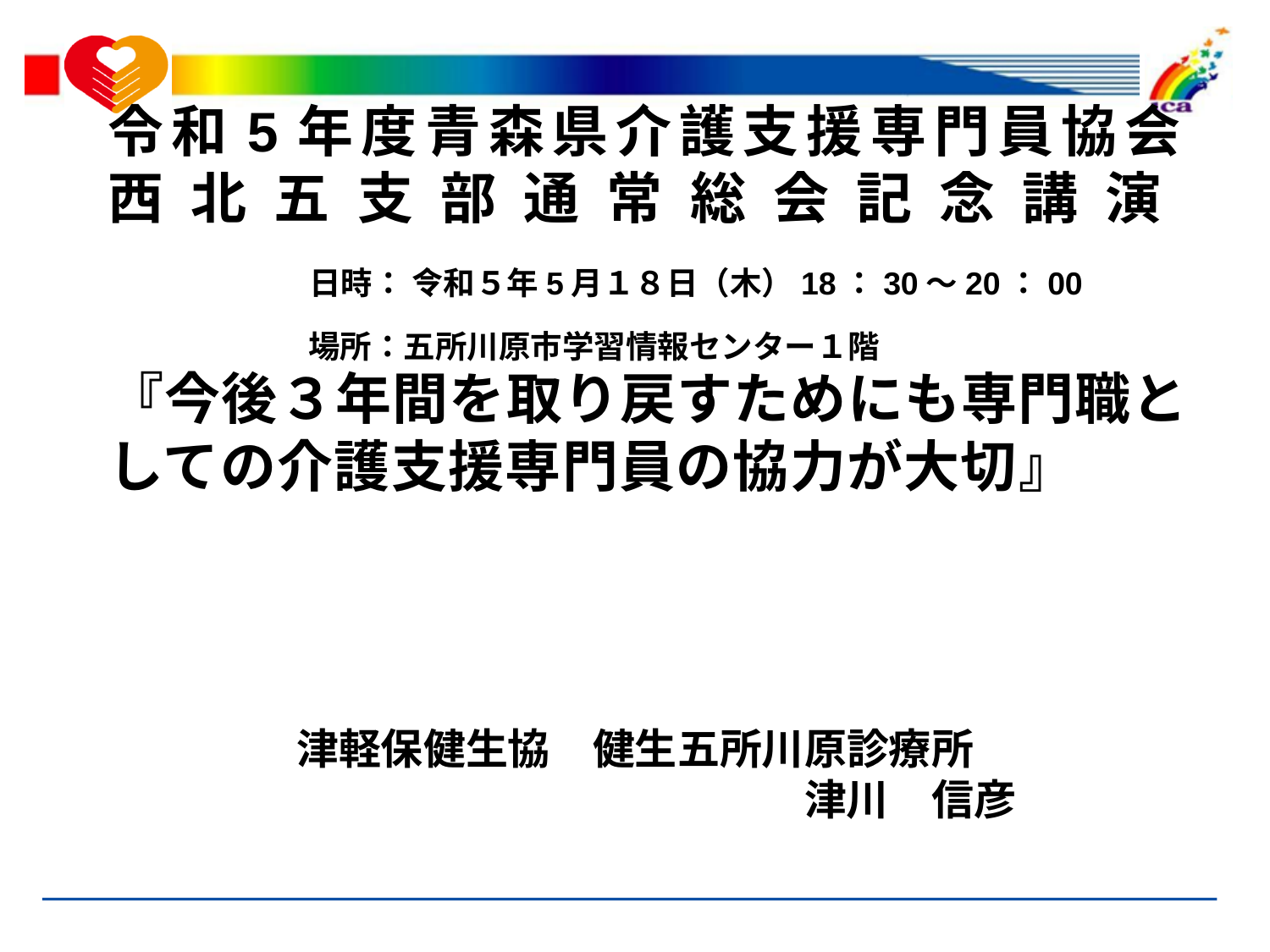

# 令和5年度青森県介護支援専門員協会 西北五支部通常総会記念講演 『今後３年間を取り戻すためにも専門職としての介護支援専門員の協力が大切』
　日時： 令和５年5月１８日（木）18：30～20：00

　　場所：五所川原市学習情報センター１階
津軽保健生協　健生五所川原診療所
　　　　　　　　　　　　　　津川　信彦